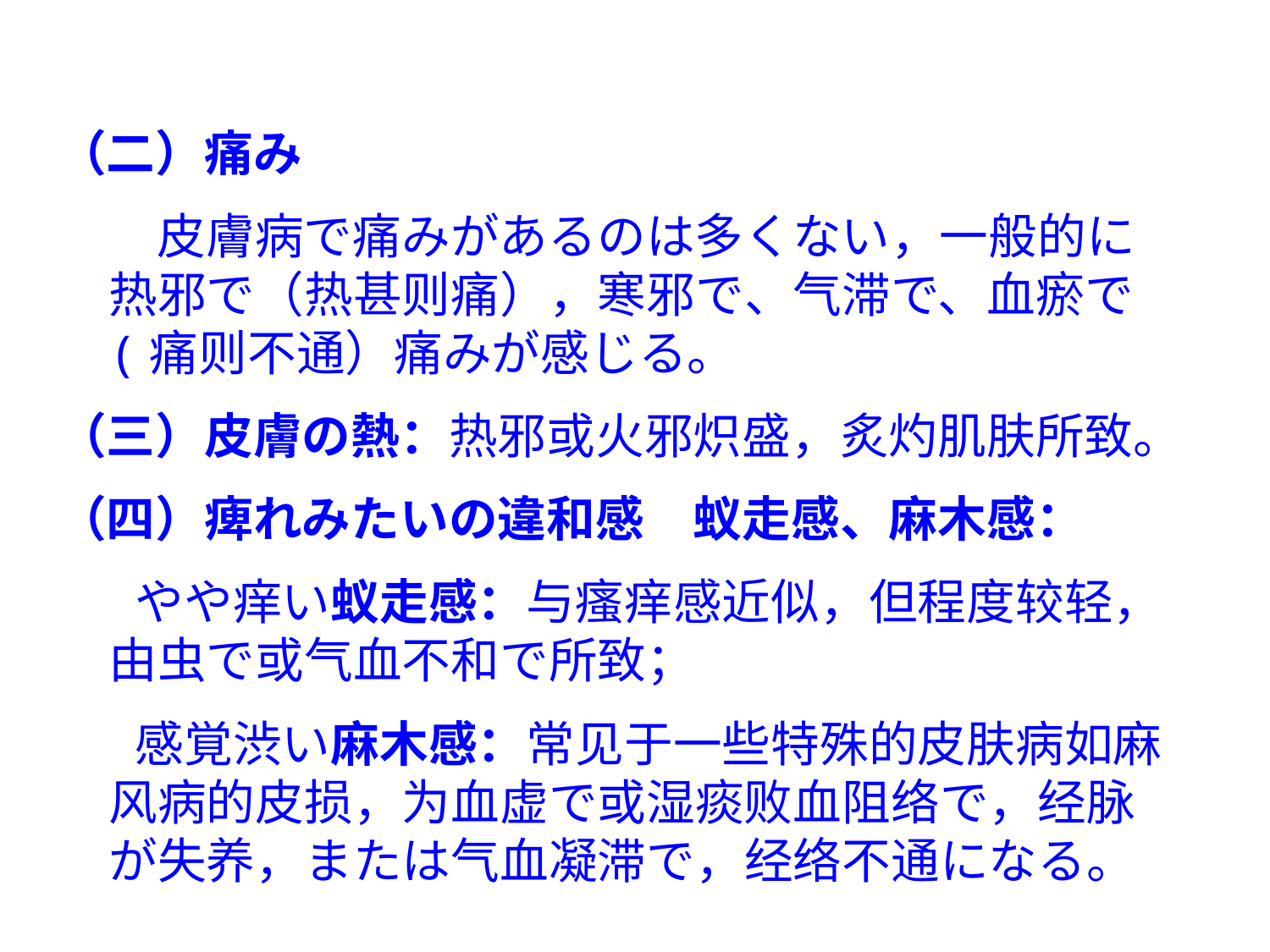

（二）痛み
        皮膚病で痛みがあるのは多くない，一般的に热邪で（热甚则痛），寒邪で、气滞で、血瘀で(痛则不通）痛みが感じる。
（三）皮膚の熱：热邪或火邪炽盛，炙灼肌肤所致。
（四）痺れみたいの違和感　蚁走感、麻木感：
      やや痒い蚁走感：与瘙痒感近似，但程度较轻，由虫で或气血不和で所致；
      感覚渋い麻木感：常见于一些特殊的皮肤病如麻风病的皮损，为血虚で或湿痰败血阻络で，经脉が失养，または气血凝滞で，经络不通になる。